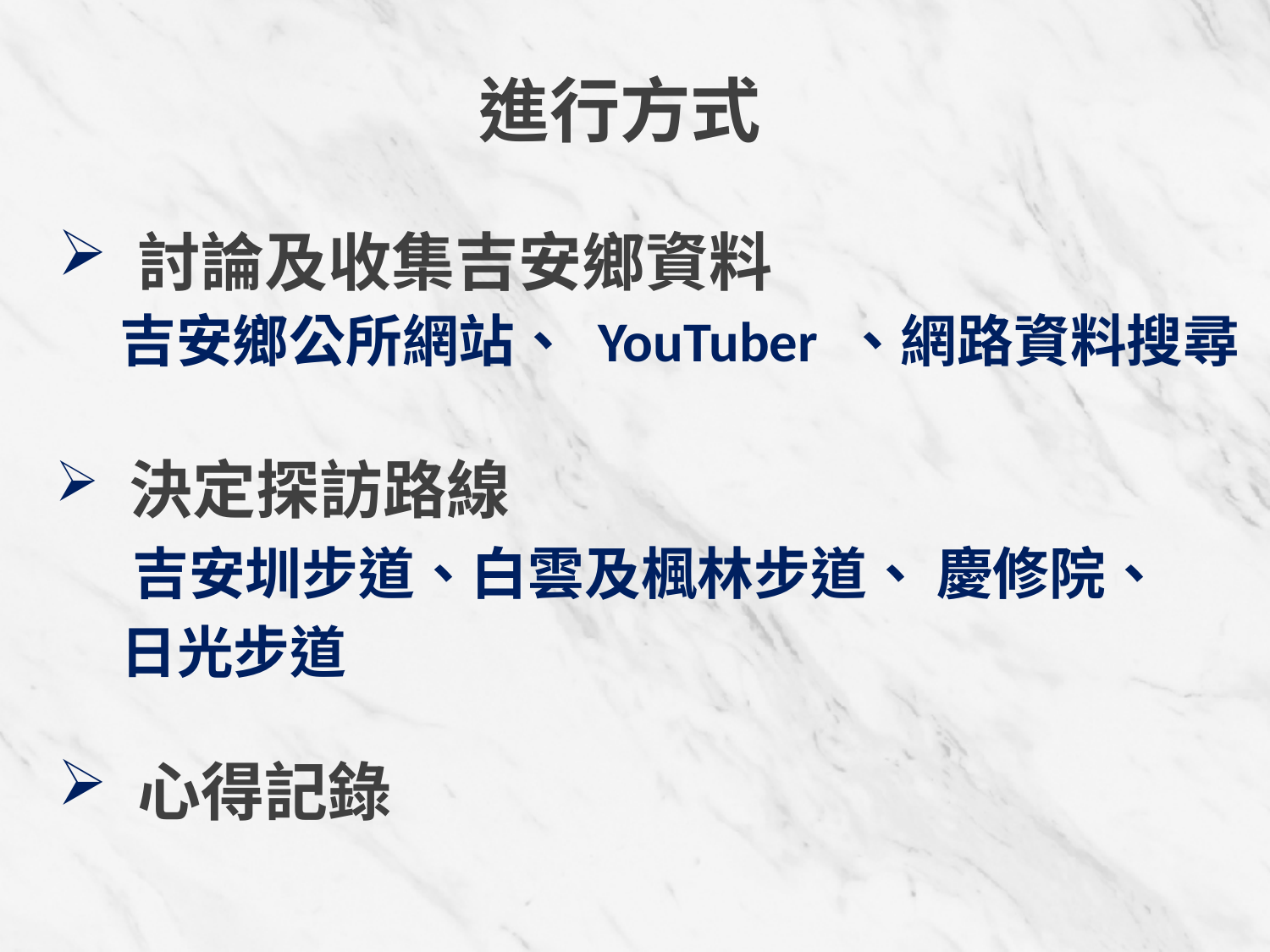

進行方式
 討論及收集吉安鄉資料
 吉安鄉公所網站、 YouTuber 、網路資料搜尋

 決定探訪路線
     吉安圳步道、白雲及楓林步道、 慶修院、
    日光步道

 心得記錄